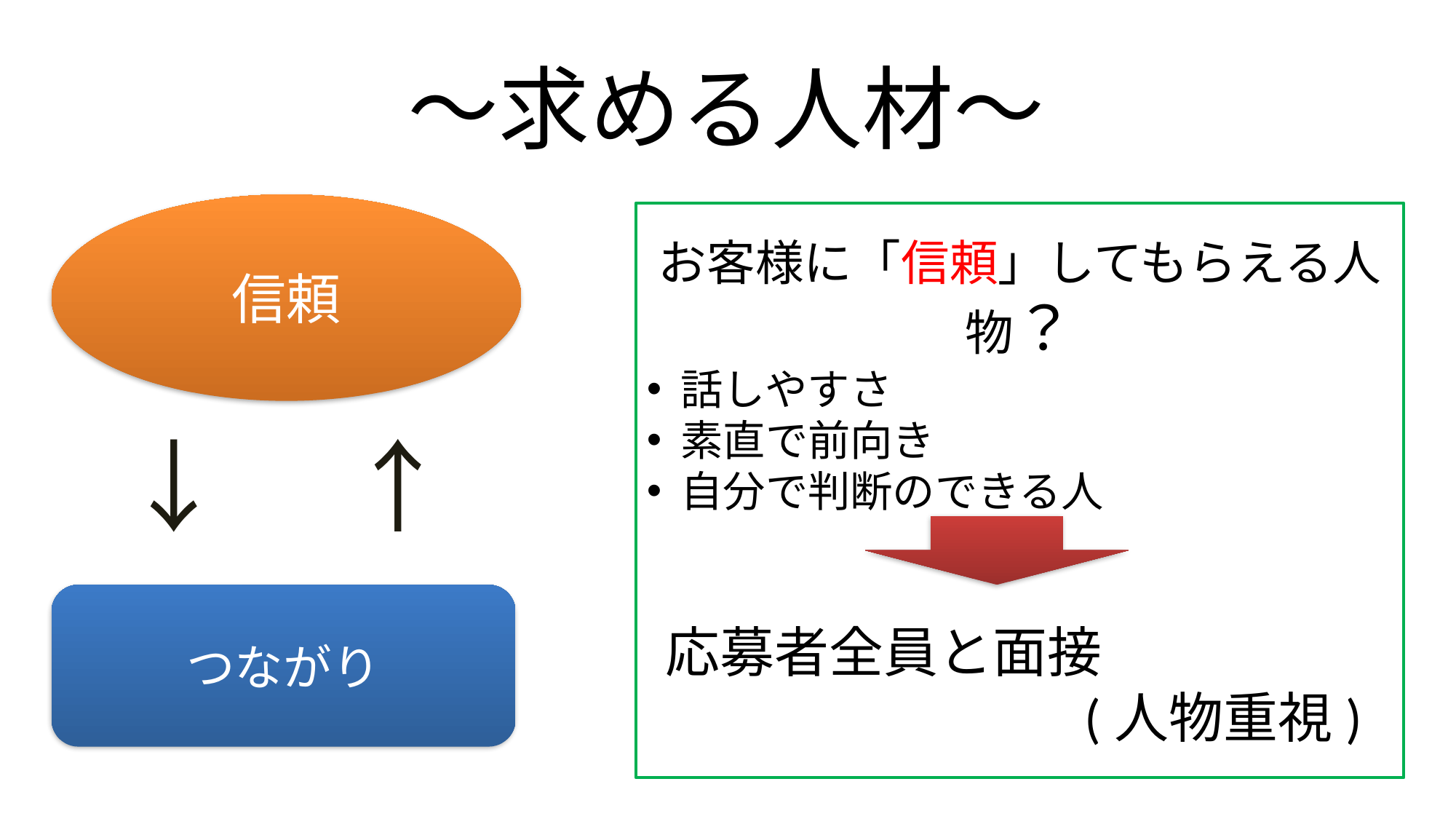

# ～求める人材～
信頼

お客様に「信頼」してもらえる人物？
話しやすさ
素直で前向き
自分で判断のできる人

応募者全員と面接　　　　　　　　　　　　 (人物重視)

↓　↑

つながり